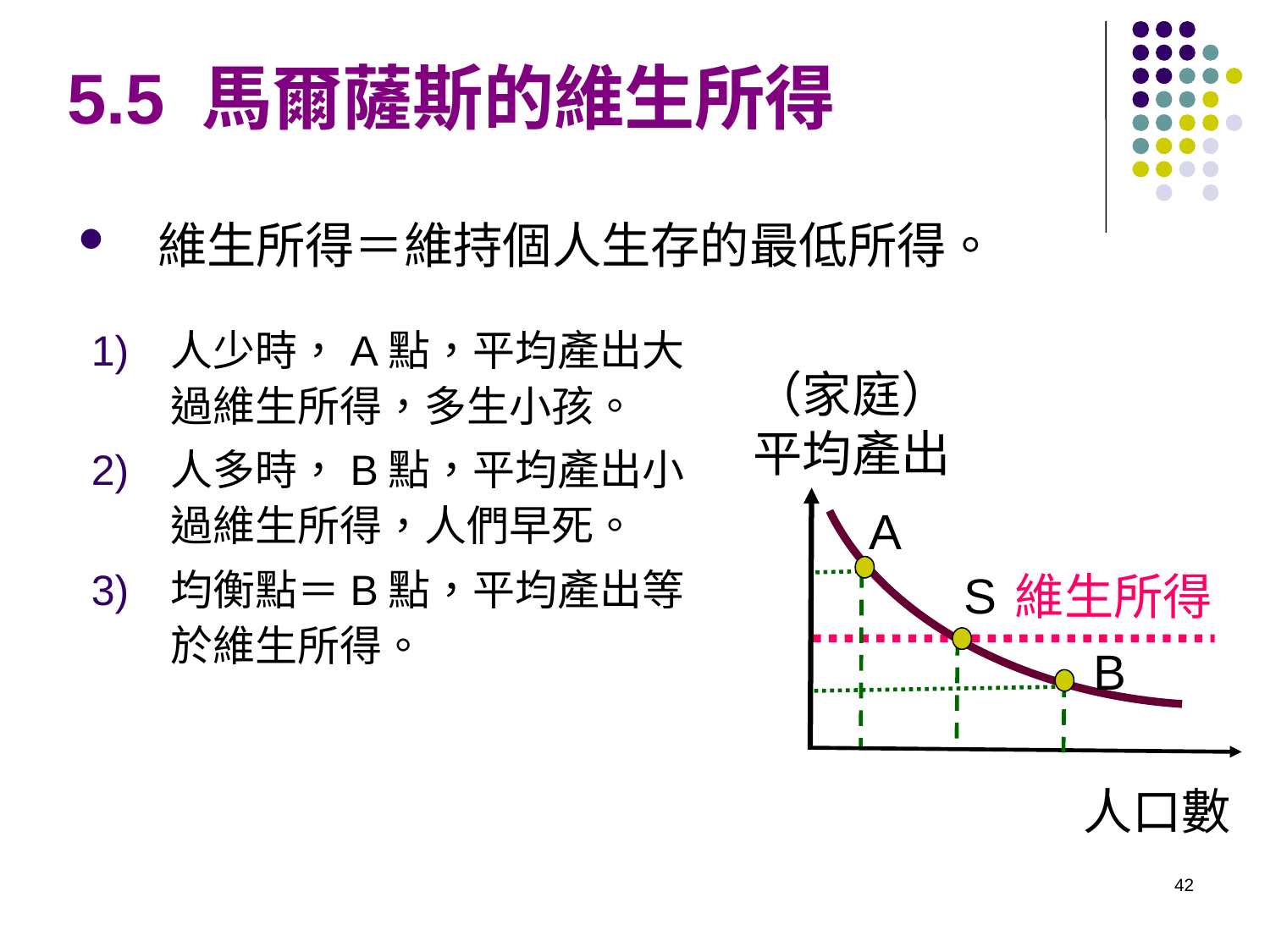

# 5.5 馬爾薩斯的維生所得
維生所得＝維持個人生存的最低所得。
人少時，A點，平均產出大過維生所得，多生小孩。
人多時，B點，平均產出小過維生所得，人們早死。
均衡點＝B點，平均產出等於維生所得。
（家庭）
平均產出

A

S
維生所得

B

人口數
42